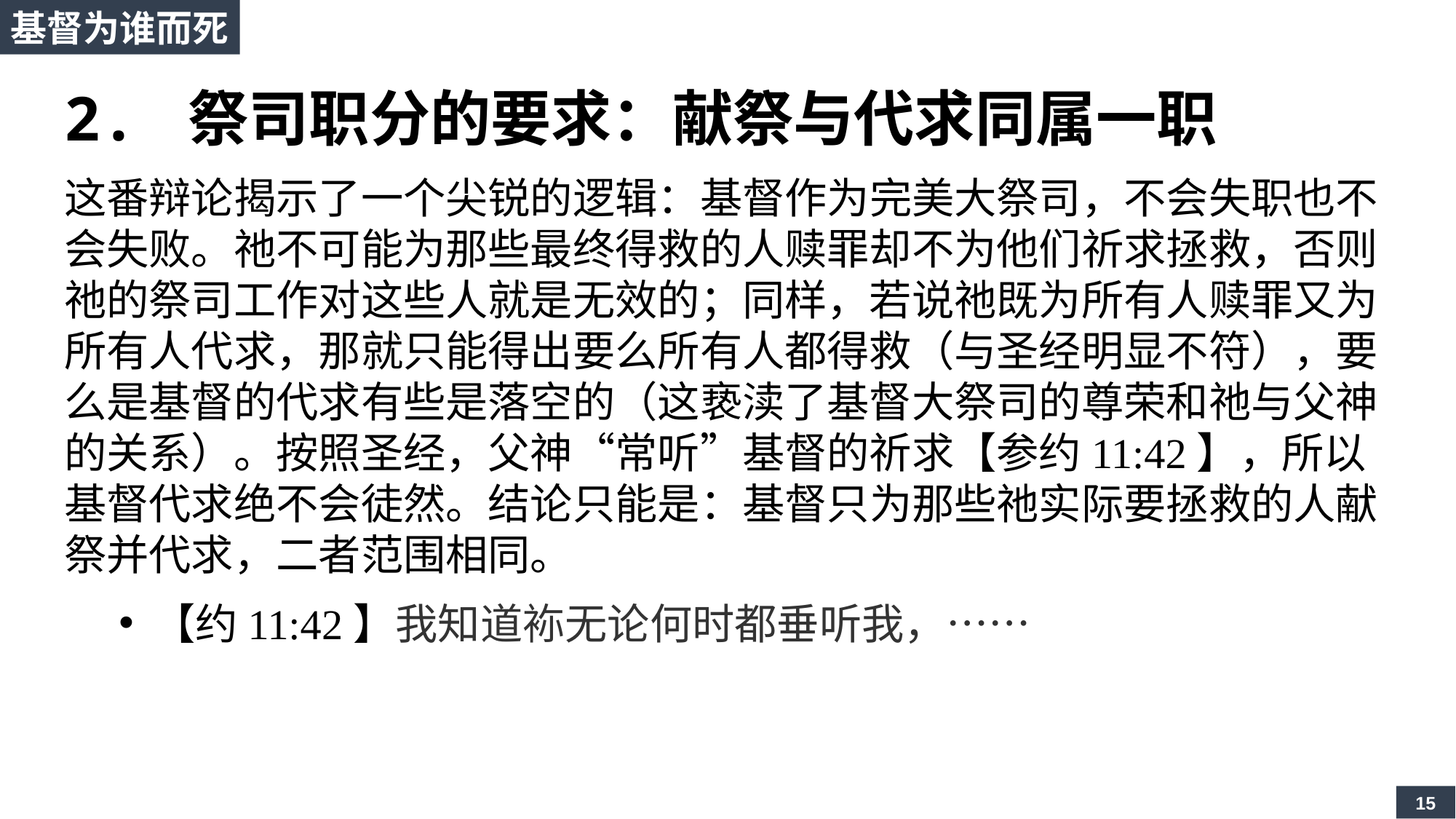

基督为谁而死
2. 祭司职分的要求：献祭与代求同属一职
这番辩论揭示了一个尖锐的逻辑：基督作为完美大祭司，不会失职也不会失败。祂不可能为那些最终得救的人赎罪却不为他们祈求拯救，否则祂的祭司工作对这些人就是无效的；同样，若说祂既为所有人赎罪又为所有人代求，那就只能得出要么所有人都得救（与圣经明显不符），要么是基督的代求有些是落空的（这亵渎了基督大祭司的尊荣和祂与父神的关系）。按照圣经，父神“常听”基督的祈求【参约11:42】，所以基督代求绝不会徒然。结论只能是：基督只为那些祂实际要拯救的人献祭并代求，二者范围相同。
【约11:42】我知道袮无论何时都垂听我，……
15